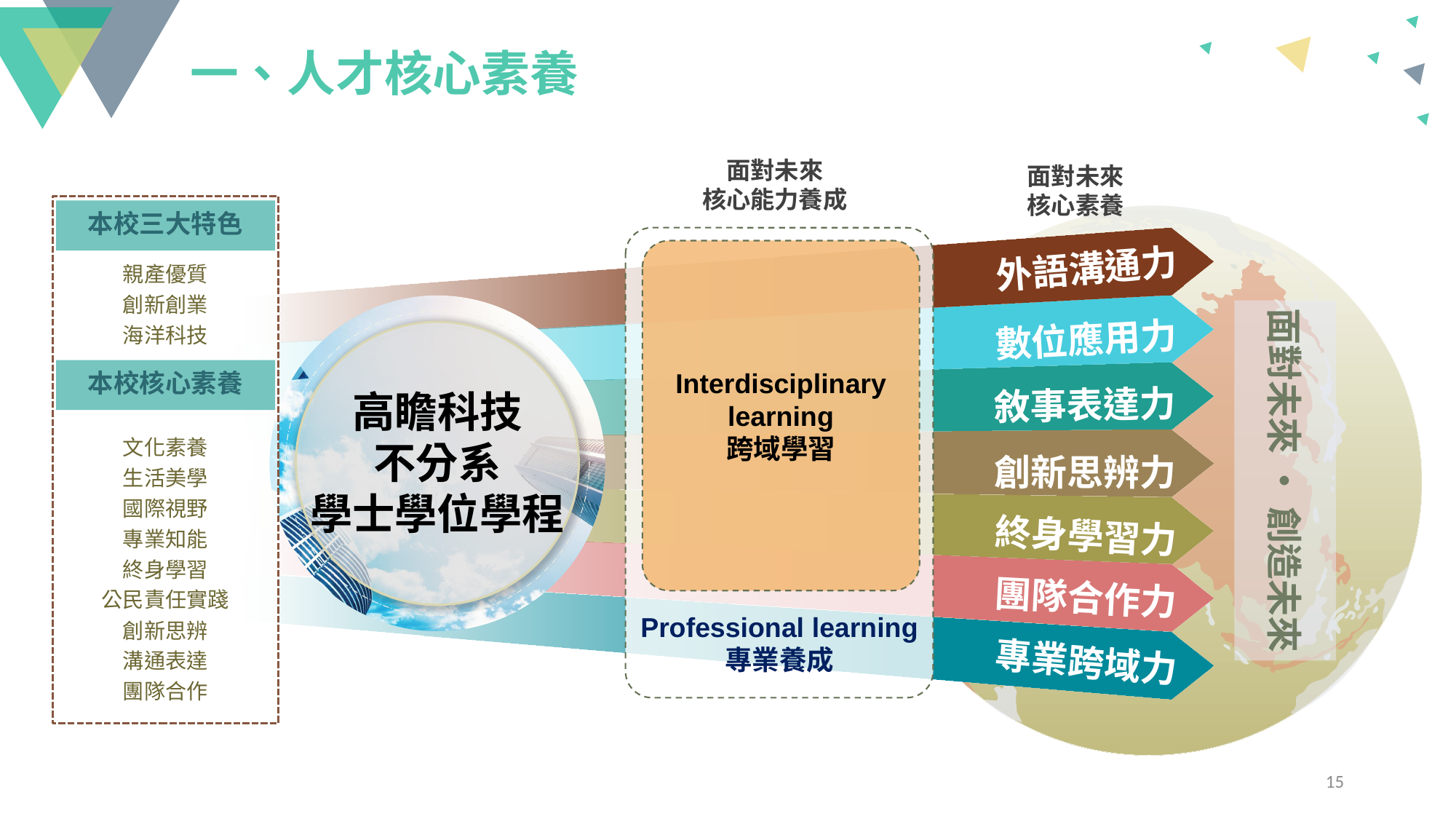

一、人才核心素養
面對未來
核心能力養成
面對未來
核心素養
外語溝通力
數位應用力
敘事表達力
創新思辨力
終身學習力
團隊合作力
專業跨域力

本校三大特色
親產優質
創新創業
海洋科技

本校核心素養
文化素養
生活美學
國際視野
專業知能
終身學習
公民責任實踐
創新思辨
溝通表達
團隊合作

Professional learning
專業養成
Interdisciplinary learning
跨域學習

高瞻科技
不分系
學士學位學程
面對未來 ‧ 創造未來
15